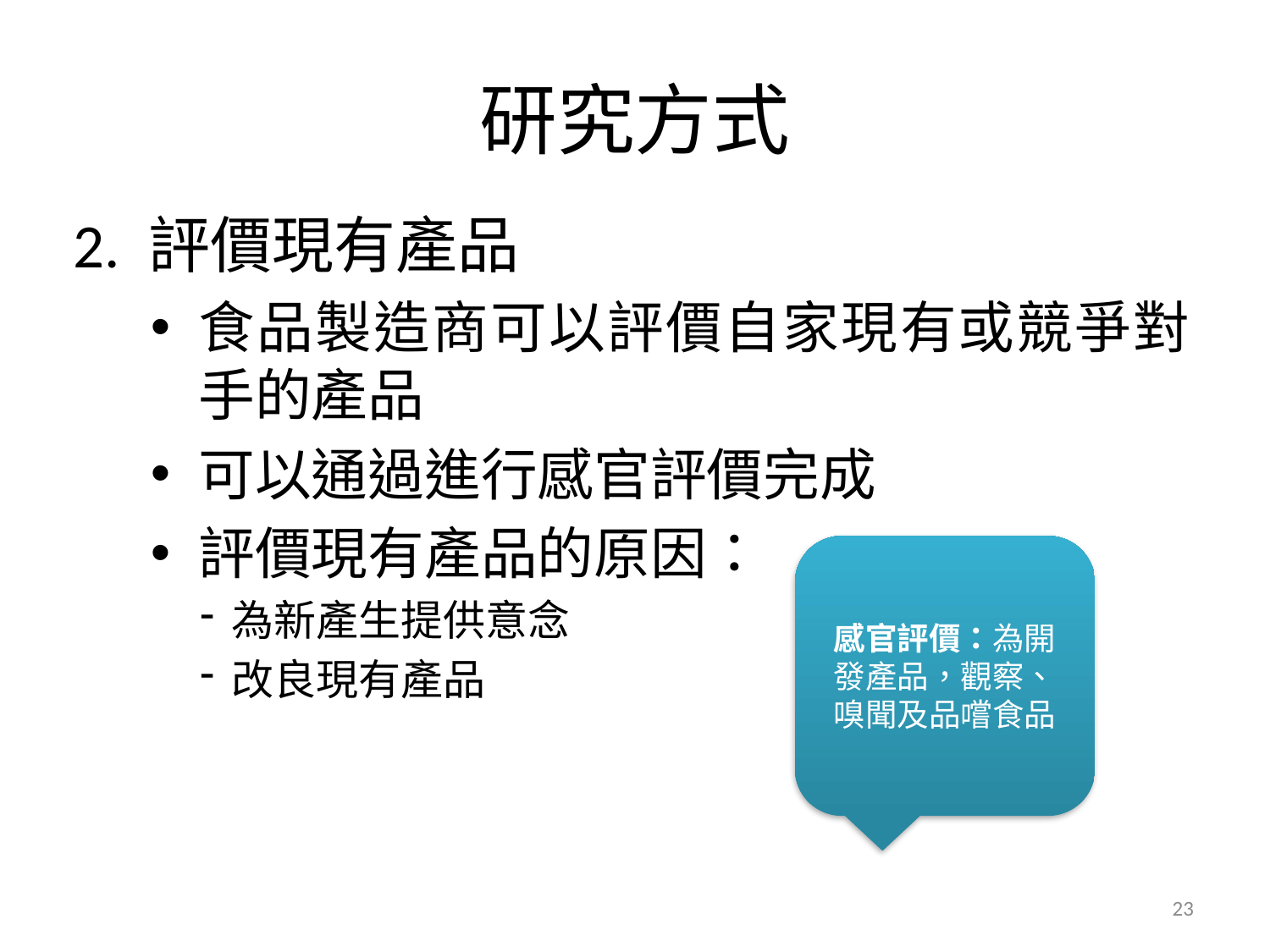

# 研究方式
2.	評價現有產品
食品製造商可以評價自家現有或競爭對手的產品
可以通過進行感官評價完成
評價現有產品的原因：
為新產生提供意念
改良現有產品
感官評價：為開發產品，觀察、嗅聞及品嚐食品
23